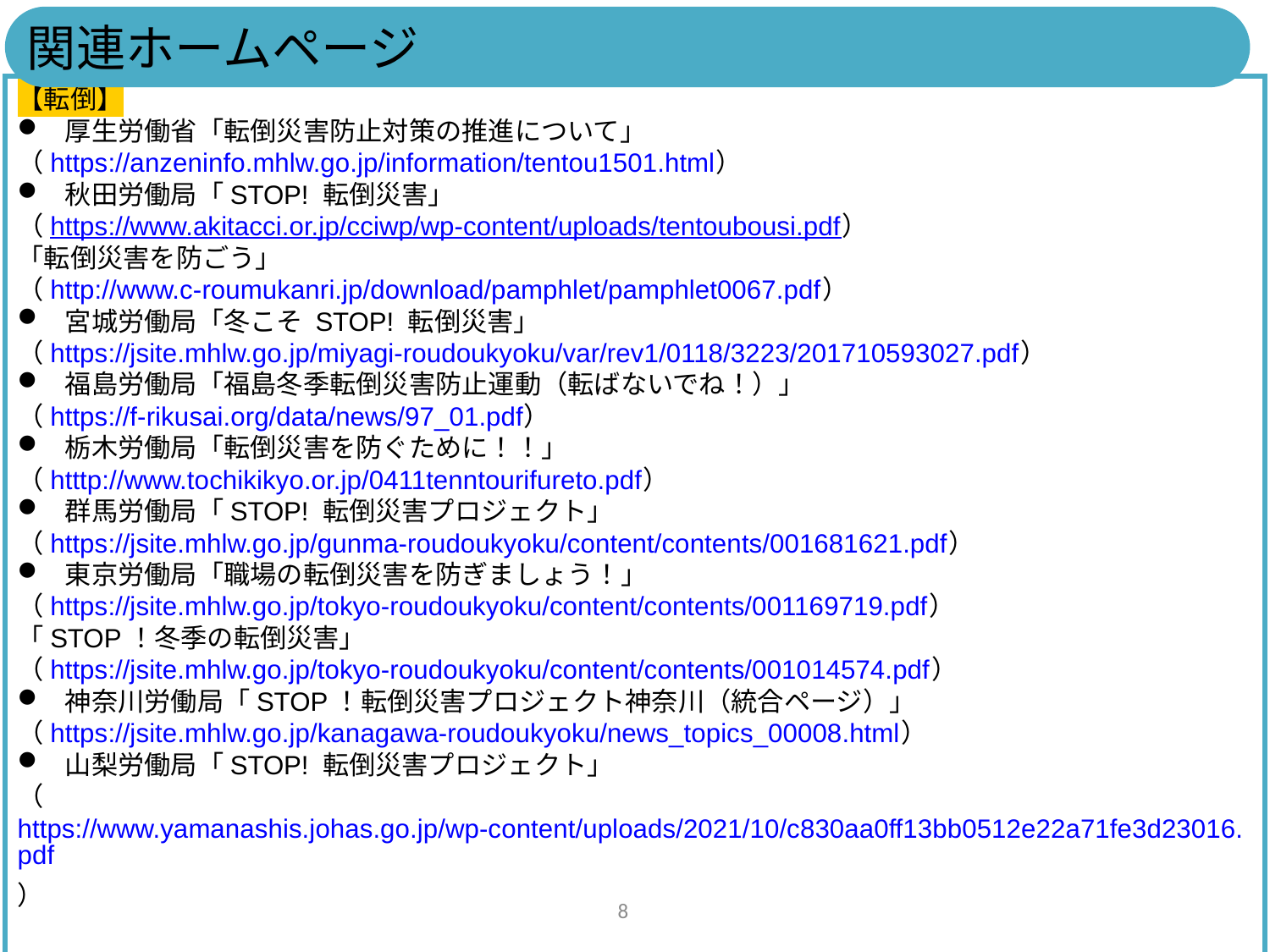

関連ホームページ
【転倒】
厚生労働省「転倒災害防止対策の推進について」
（https://anzeninfo.mhlw.go.jp/information/tentou1501.html）
秋田労働局「STOP! 転倒災害」
（https://www.akitacci.or.jp/cciwp/wp-content/uploads/tentoubousi.pdf）
「転倒災害を防ごう」
（http://www.c-roumukanri.jp/download/pamphlet/pamphlet0067.pdf）
宮城労働局「冬こそ STOP! 転倒災害」
（https://jsite.mhlw.go.jp/miyagi-roudoukyoku/var/rev1/0118/3223/201710593027.pdf）
福島労働局「福島冬季転倒災害防止運動（転ばないでね！）」
（https://f-rikusai.org/data/news/97_01.pdf）
栃木労働局「転倒災害を防ぐために！！」
（htttp://www.tochikikyo.or.jp/0411tenntourifureto.pdf）
群馬労働局「STOP! 転倒災害プロジェクト」
（https://jsite.mhlw.go.jp/gunma-roudoukyoku/content/contents/001681621.pdf）
東京労働局「職場の転倒災害を防ぎましょう！」
（https://jsite.mhlw.go.jp/tokyo-roudoukyoku/content/contents/001169719.pdf）
「STOP！冬季の転倒災害」
（https://jsite.mhlw.go.jp/tokyo-roudoukyoku/content/contents/001014574.pdf）
神奈川労働局「STOP！転倒災害プロジェクト神奈川（統合ページ）」
（https://jsite.mhlw.go.jp/kanagawa-roudoukyoku/news_topics_00008.html）
山梨労働局「STOP! 転倒災害プロジェクト」
（https://www.yamanashis.johas.go.jp/wp-content/uploads/2021/10/c830aa0ff13bb0512e22a71fe3d23016.pdf）

8